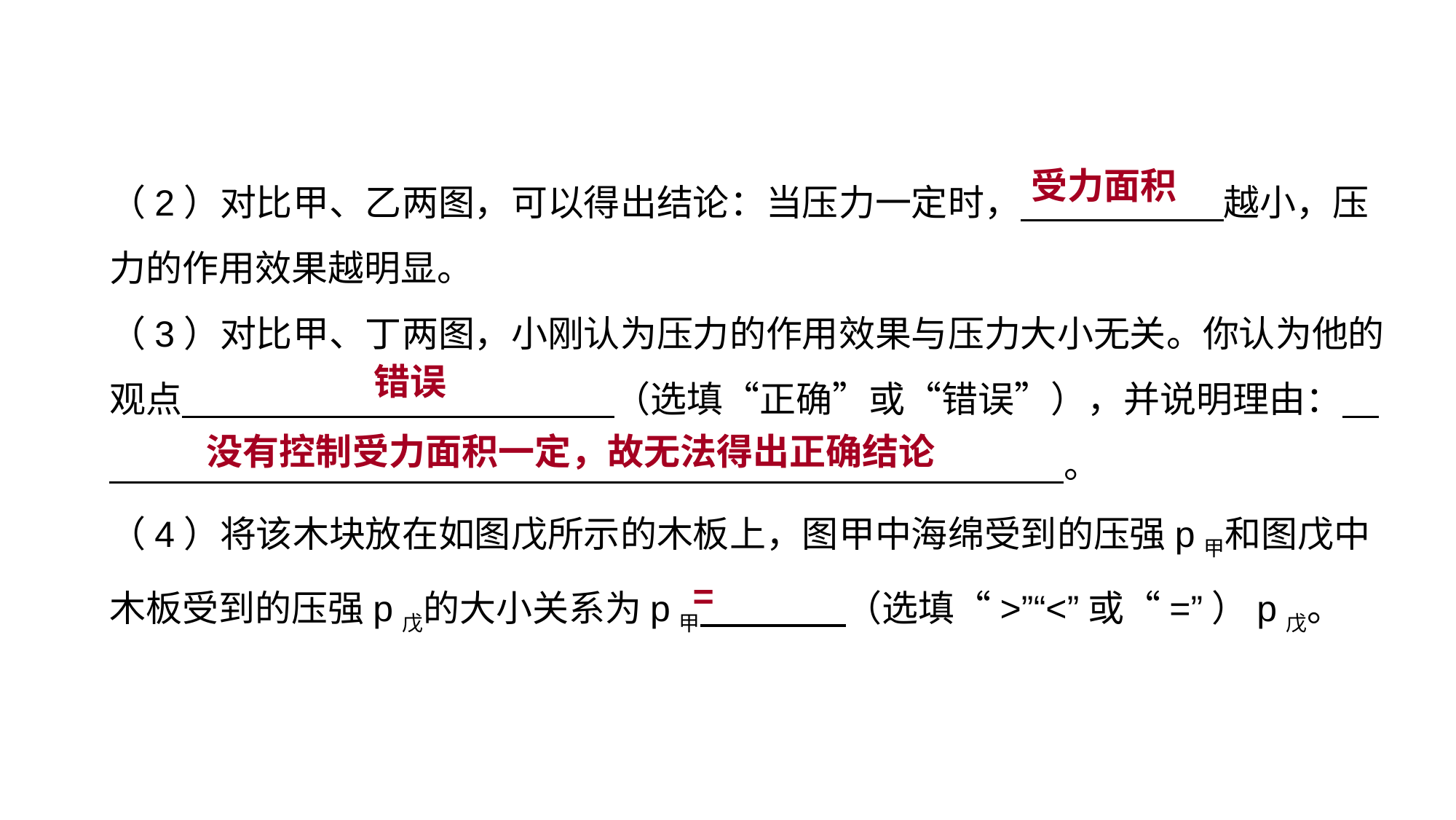

受力面积
（2）对比甲、乙两图，可以得出结论：当压力一定时，　　       　　越小，压力的作用效果越明显。
（3）对比甲、丁两图，小刚认为压力的作用效果与压力大小无关。你认为他的观点　　　                                   　（选填“正确”或“错误”），并说明理由：　　　　　　　　　　　　　　　　 　　　　　　　　　　　。
（4）将该木块放在如图戊所示的木板上，图甲中海绵受到的压强p甲和图戊中木板受到的压强p戊的大小关系为p甲　　　　（选填“>”“<”或“=”）p戊。
实验突破 素养提升
错误
没有控制受力面积一定，故无法得出正确结论
=